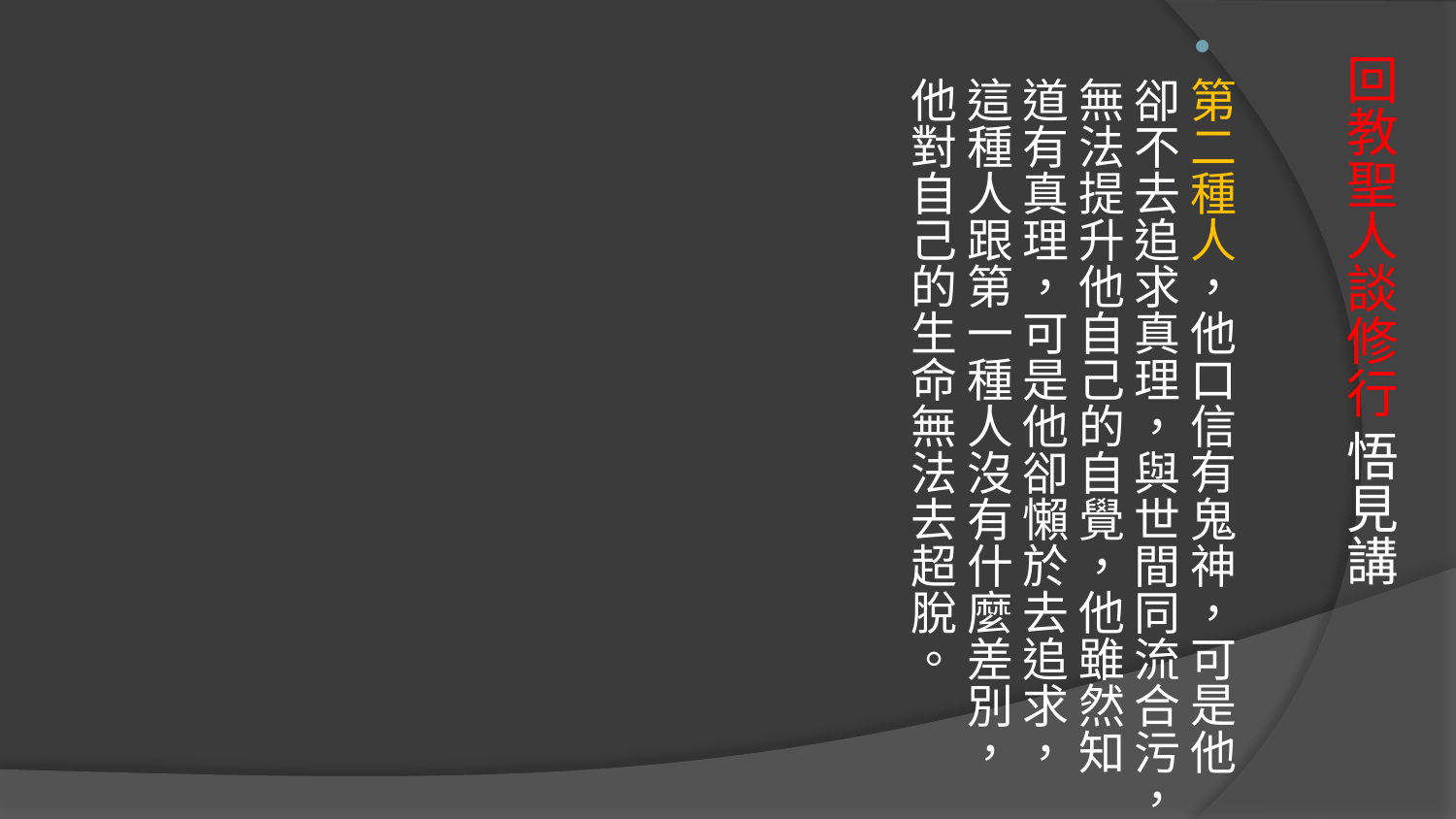

第二種人，他口信有鬼神，可是他卻不去追求真理，與世間同流合污，無法提升他自己的自覺，他雖然知道有真理，可是他卻懶於去追求，這種人跟第一種人沒有什麼差別，他對自己的生命無法去超脫。

# 回教聖人談修行 悟見講